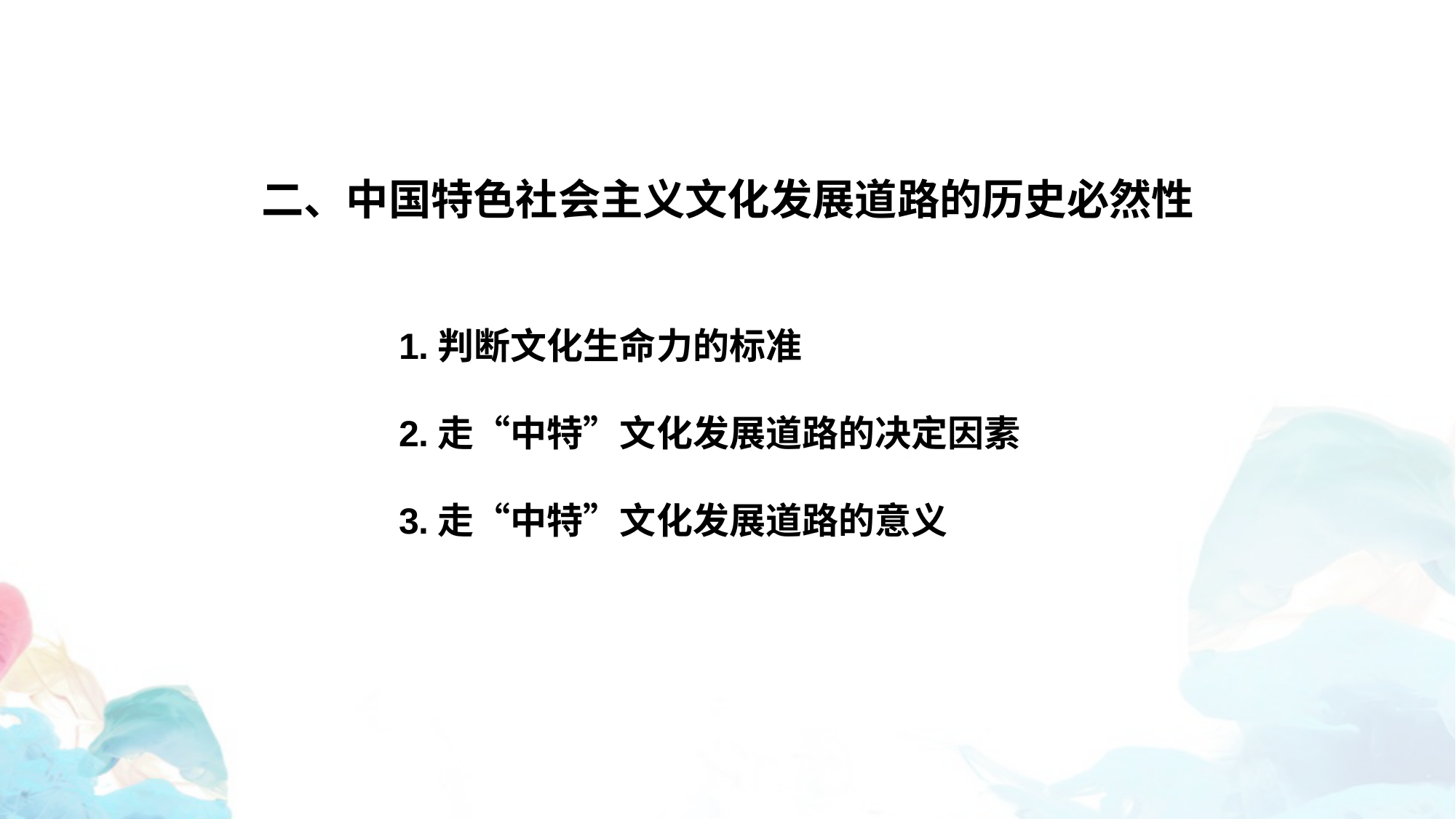

二、中国特色社会主义文化发展道路的历史必然性
1.判断文化生命力的标准

2.走“中特”文化发展道路的决定因素

3.走“中特”文化发展道路的意义